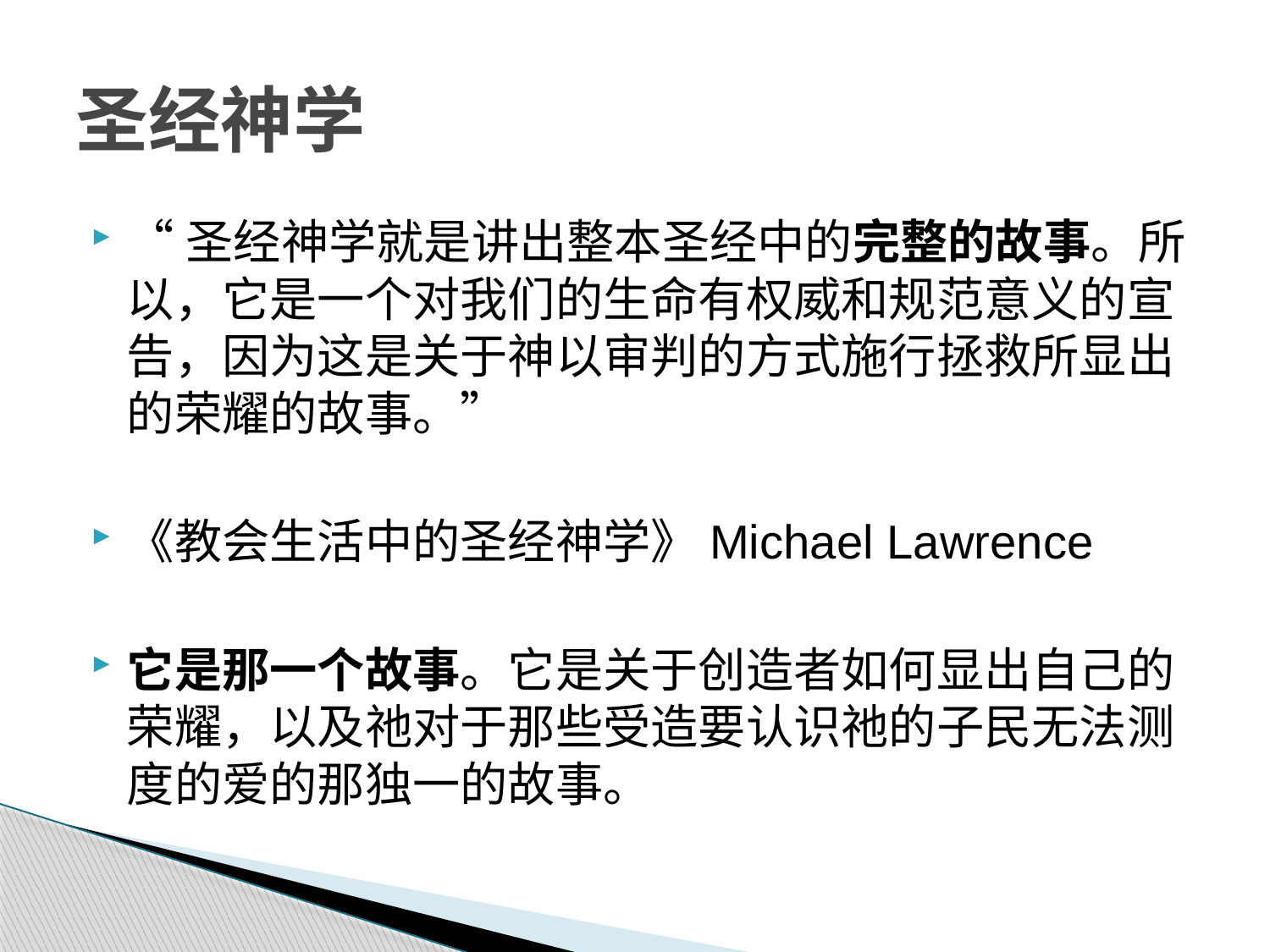

# 圣经神学
“圣经神学就是讲出整本圣经中的完整的故事。所以，它是一个对我们的生命有权威和规范意义的宣告，因为这是关于神以审判的方式施行拯救所显出的荣耀的故事。”

《教会生活中的圣经神学》Michael Lawrence

它是那一个故事。它是关于创造者如何显出自己的荣耀，以及祂对于那些受造要认识祂的子民无法测度的爱的那独一的故事。